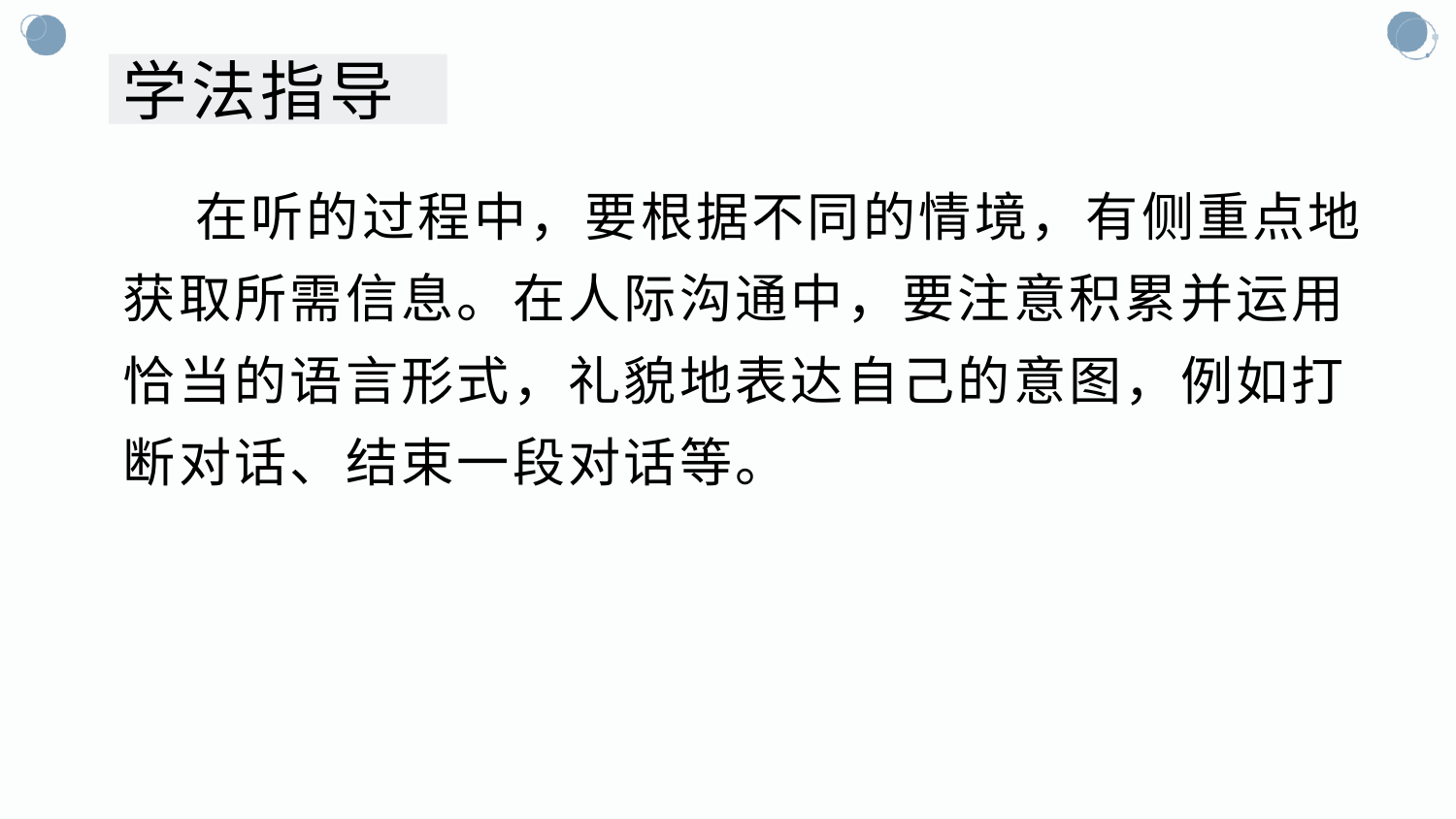

学法指导
    在听的过程中，要根据不同的情境，有侧重点地获取所需信息。在人际沟通中，要注意积累并运用恰当的语言形式，礼貌地表达自己的意图，例如打断对话、结束一段对话等。